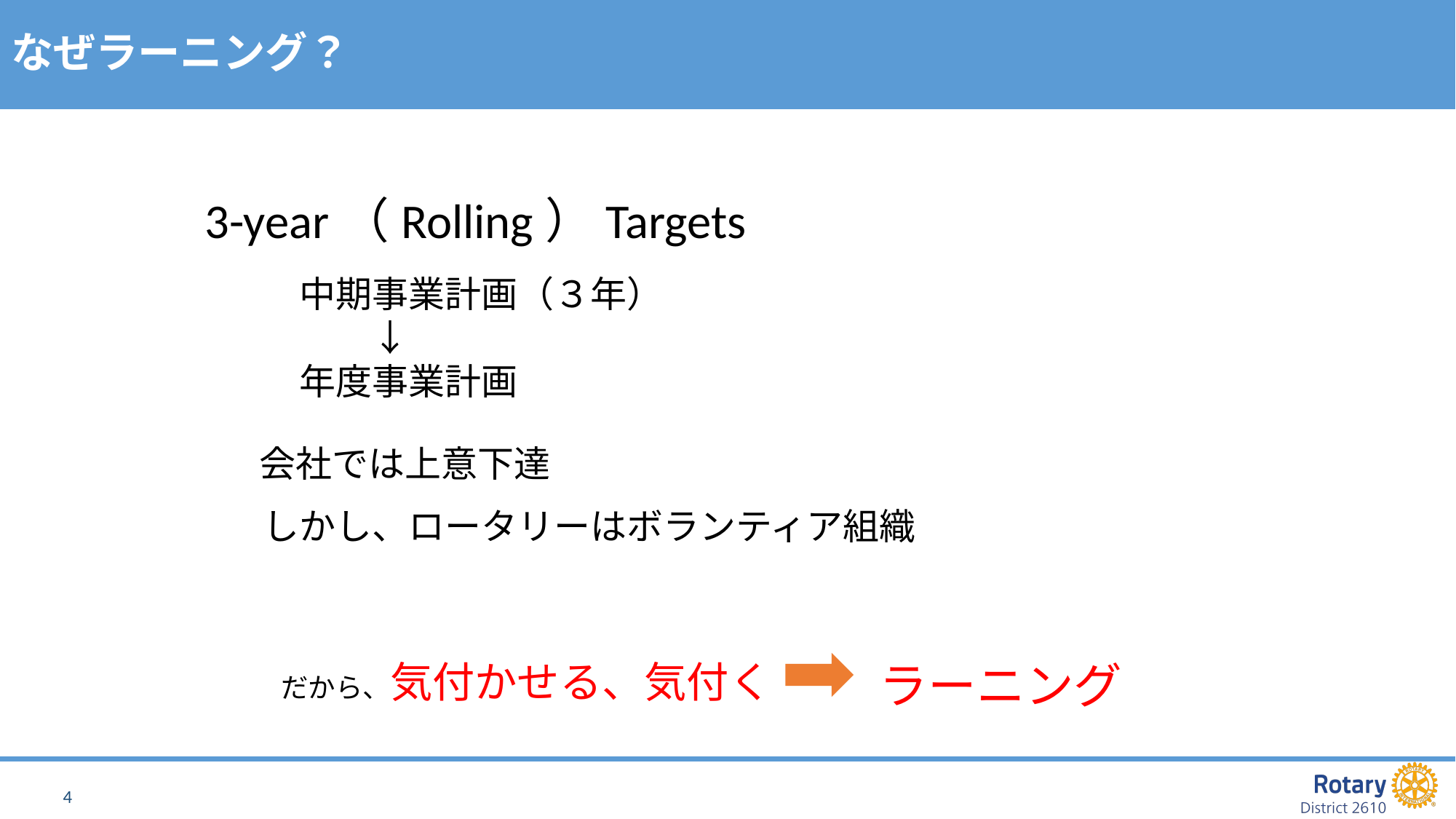

# なぜラーニング？
3-year（Rolling）Targets
中期事業計画（３年）
　　↓
年度事業計画
会社では上意下達
しかし、ロータリーはボランティア組織
だから、気付かせる、気付く
ラーニング

4